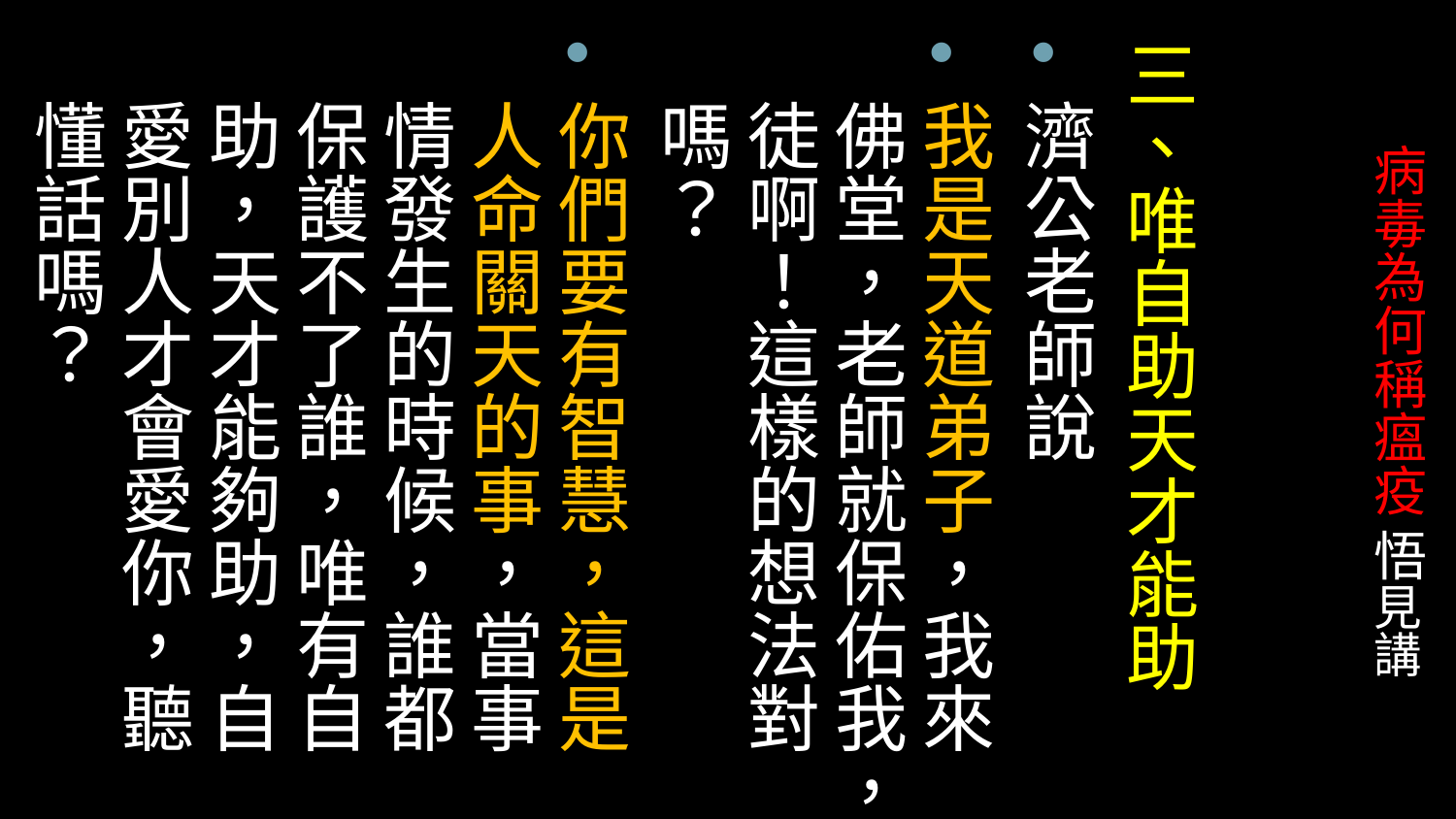

三、唯自助天才能助
濟公老師說
我是天道弟子，我來佛堂，老師就保佑我，徒啊！這樣的想法對嗎？
你們要有智慧，這是人命關天的事，當事情發生的時候，誰都保護不了誰，唯有自助，天才能夠助，自愛別人才會愛你，聽懂話嗎？
# 病毒為何稱瘟疫 悟見講